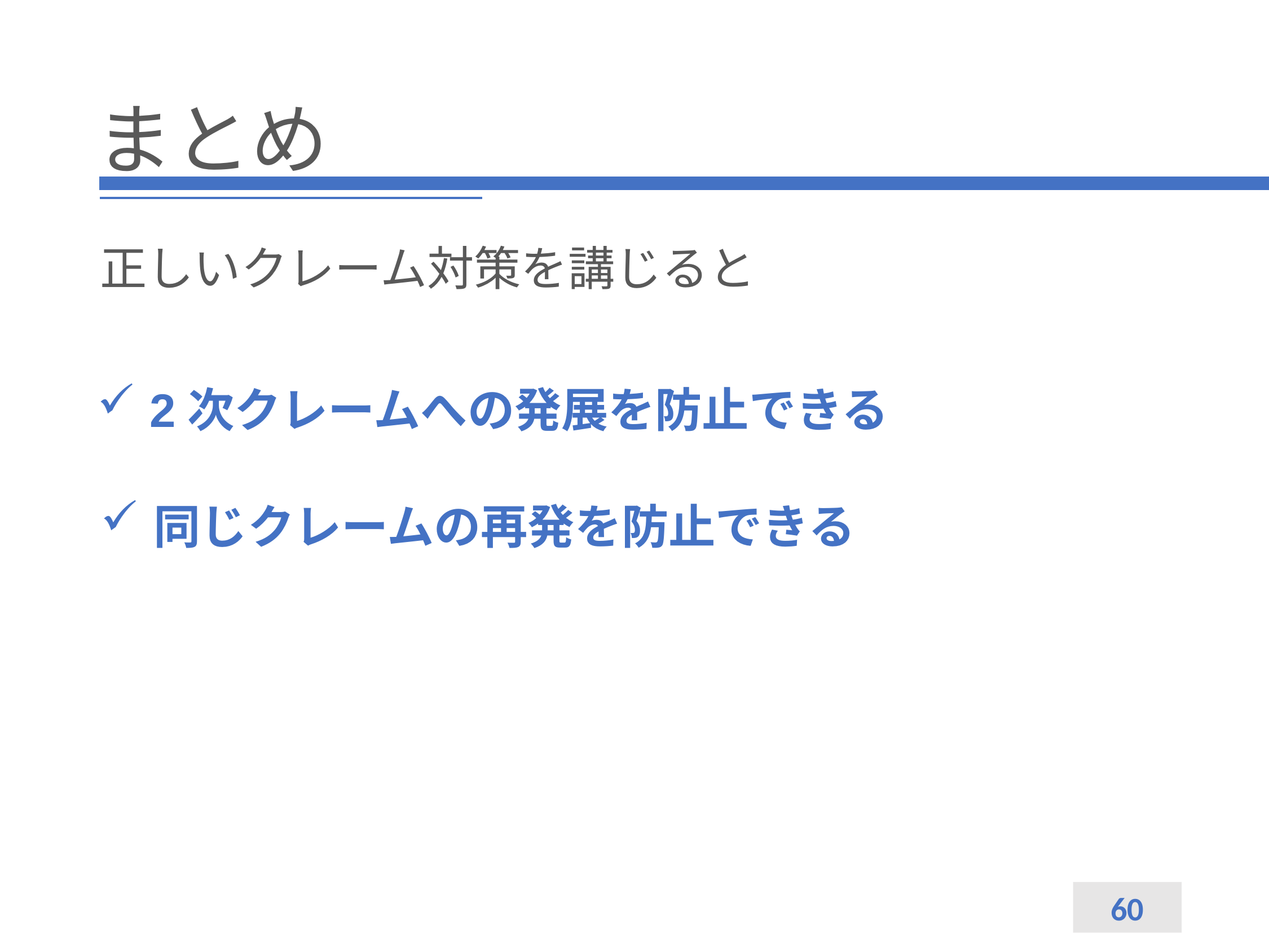

# まとめ
正しいクレーム対策を講じると
2次クレームへの発展を防止できる
同じクレームの再発を防止できる
60